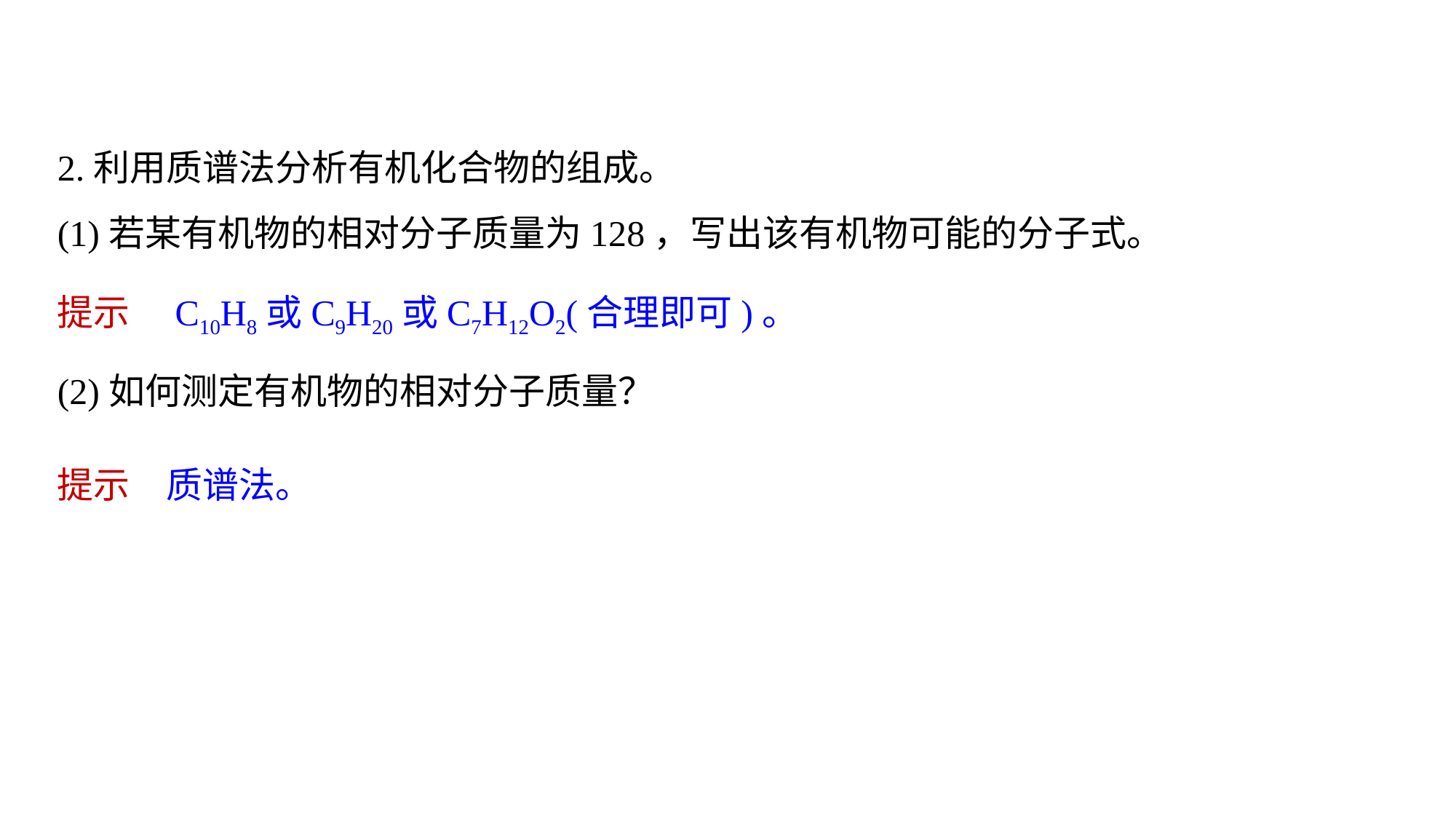

2.利用质谱法分析有机化合物的组成。
(1)若某有机物的相对分子质量为128，写出该有机物可能的分子式。
提示　C10H8或C9H20或C7H12O2(合理即可)。
(2)如何测定有机物的相对分子质量？
提示　质谱法。